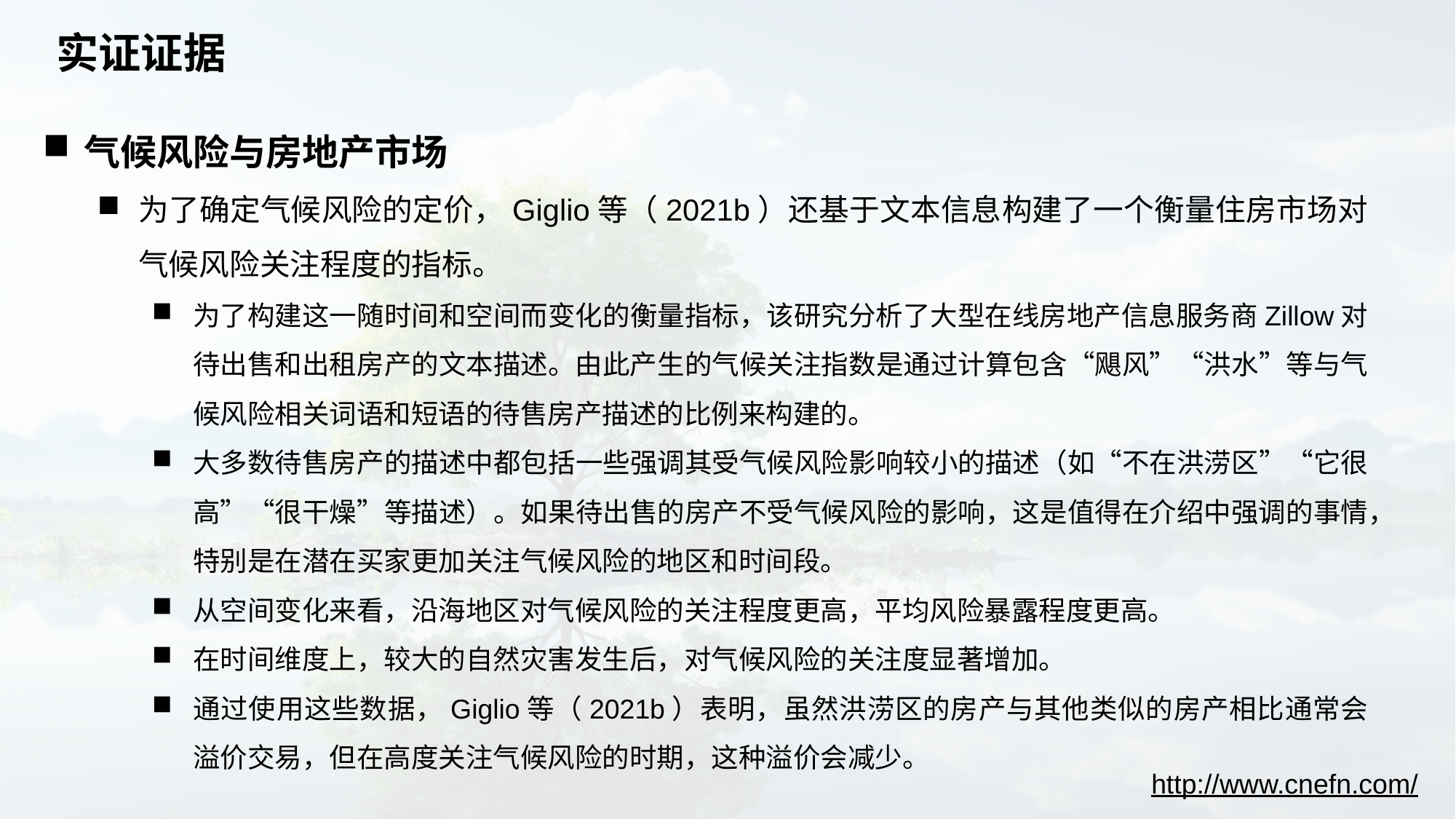

# 实证证据
气候风险与房地产市场
为了确定气候风险的定价，Giglio等（2021b）还基于文本信息构建了一个衡量住房市场对气候风险关注程度的指标。
为了构建这一随时间和空间而变化的衡量指标，该研究分析了大型在线房地产信息服务商Zillow对待出售和出租房产的文本描述。由此产生的气候关注指数是通过计算包含“飓风”“洪水”等与气候风险相关词语和短语的待售房产描述的比例来构建的。
大多数待售房产的描述中都包括一些强调其受气候风险影响较小的描述（如“不在洪涝区”“它很高”“很干燥”等描述）。如果待出售的房产不受气候风险的影响，这是值得在介绍中强调的事情，特别是在潜在买家更加关注气候风险的地区和时间段。
从空间变化来看，沿海地区对气候风险的关注程度更高，平均风险暴露程度更高。
在时间维度上，较大的自然灾害发生后，对气候风险的关注度显著增加。
通过使用这些数据，Giglio等（2021b）表明，虽然洪涝区的房产与其他类似的房产相比通常会溢价交易，但在高度关注气候风险的时期，这种溢价会减少。